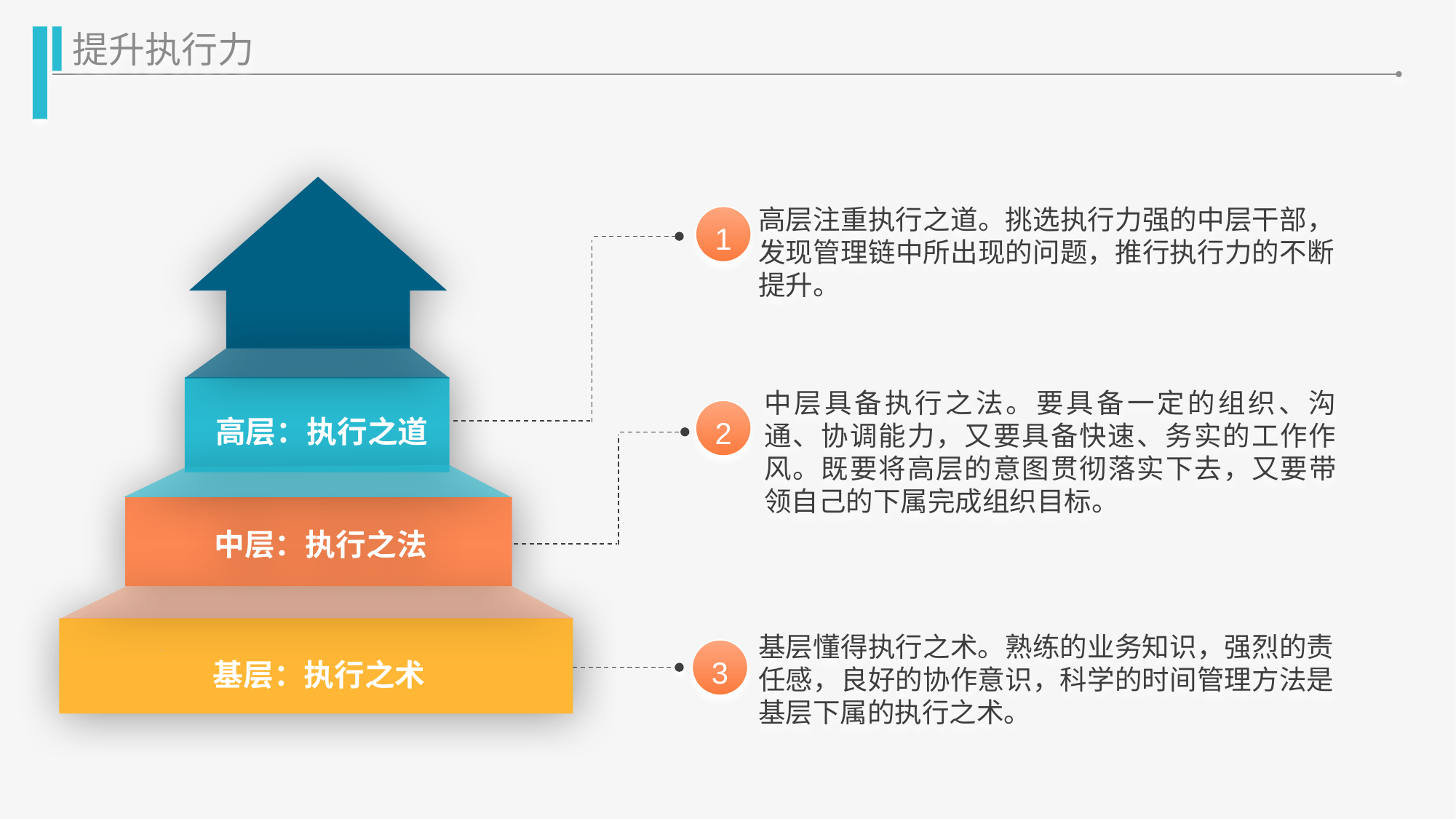

提升执行力

高层：执行之道

中层：执行之法

基层：执行之术
高层注重执行之道。挑选执行力强的中层干部，发现管理链中所出现的问题，推行执行力的不断提升。
1
中层具备执行之法。要具备一定的组织、沟通、协调能力，又要具备快速、务实的工作作风。既要将高层的意图贯彻落实下去，又要带领自己的下属完成组织目标。
2
基层懂得执行之术。熟练的业务知识，强烈的责任感，良好的协作意识，科学的时间管理方法是基层下属的执行之术。
3